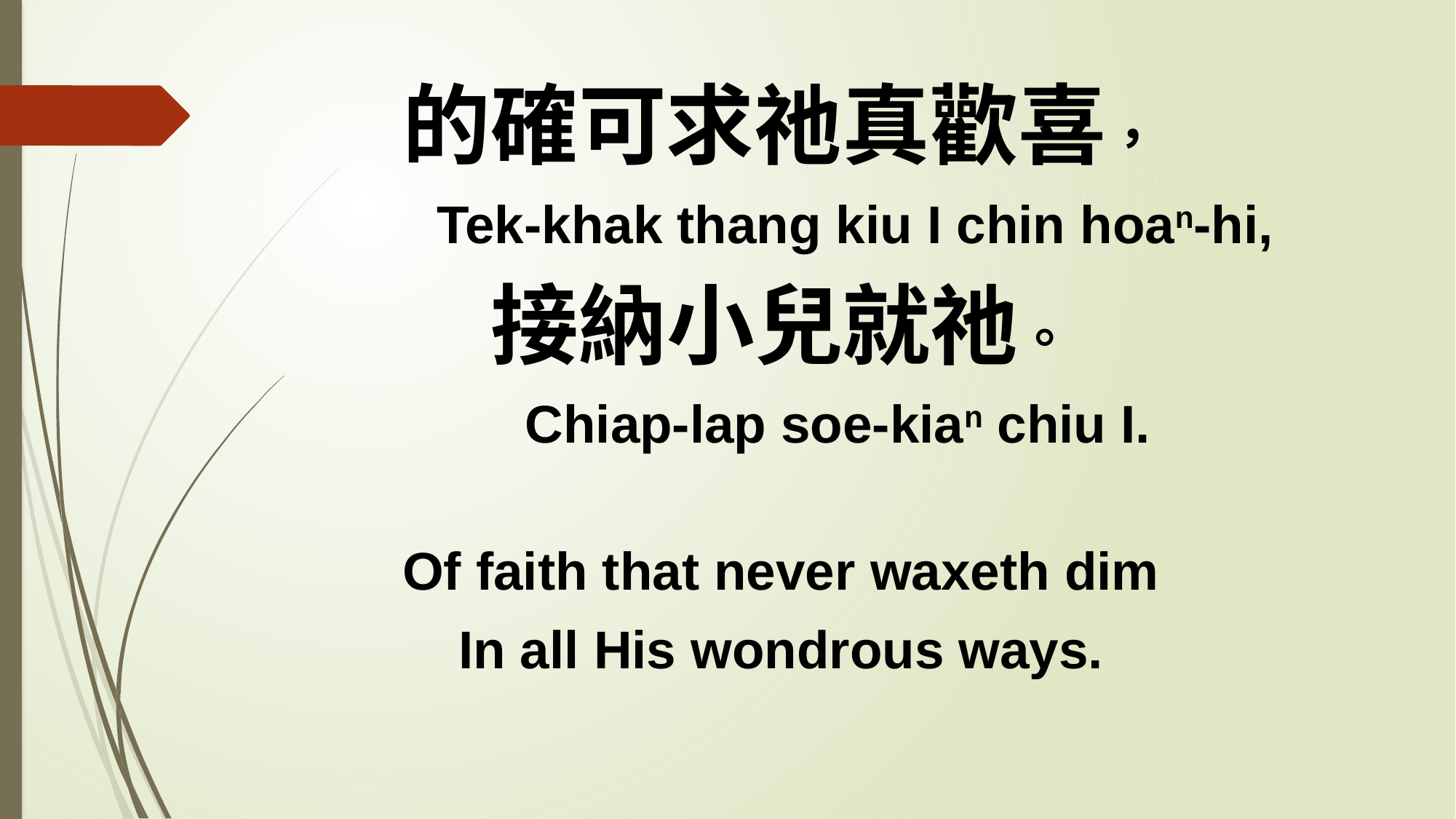

的確可求祂真歡喜，
            Tek-khak thang kiu I chin hoan-hi,
接納小兒就祂。
                  Chiap-lap soe-kian chiu I.

Of faith that never waxeth dim
In all His wondrous ways.